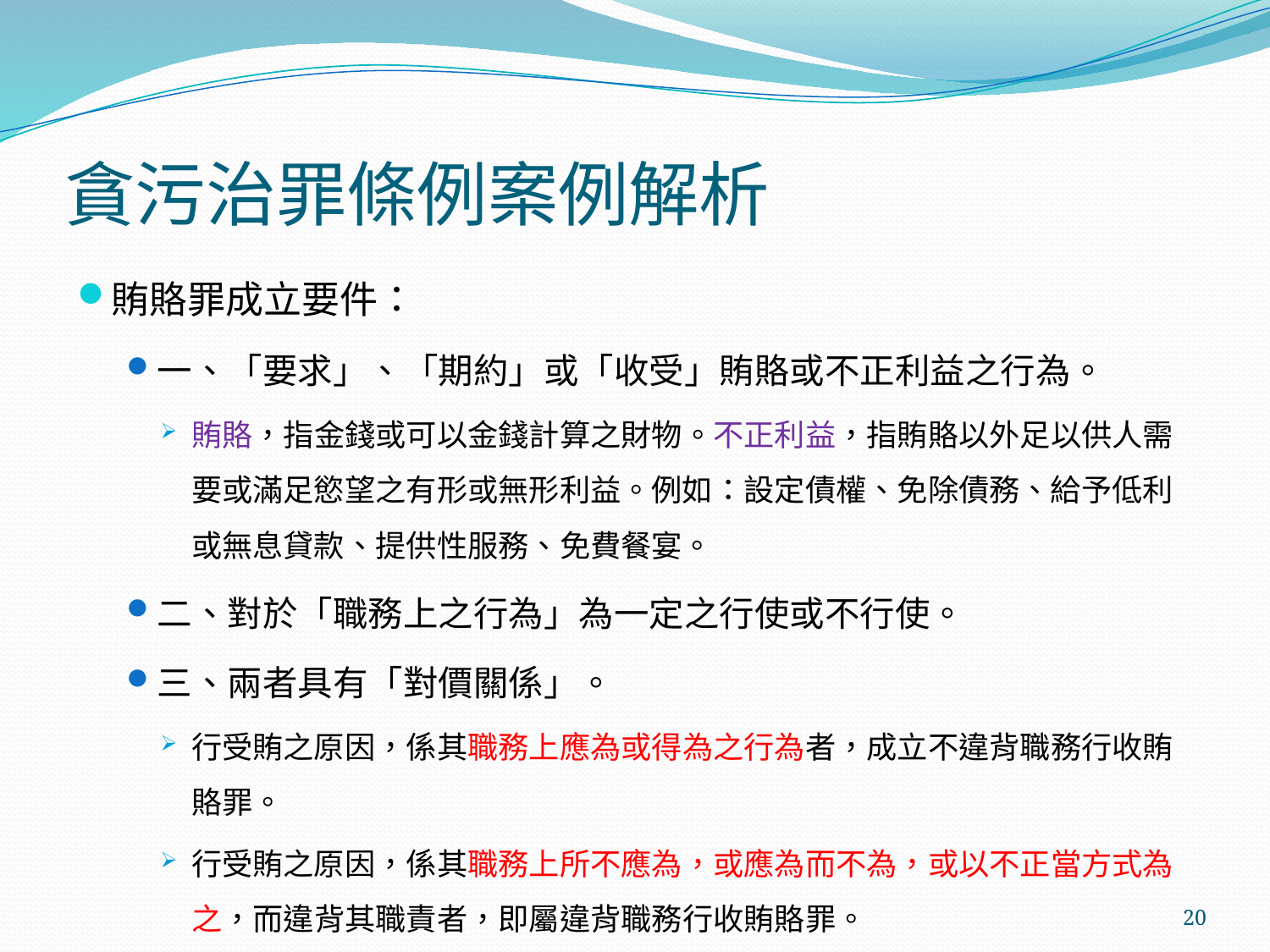

# 貪污治罪條例案例解析
賄賂罪成立要件：
一、「要求」、「期約」或「收受」賄賂或不正利益之行為。
賄賂，指金錢或可以金錢計算之財物。不正利益，指賄賂以外足以供人需要或滿足慾望之有形或無形利益。例如：設定債權、免除債務、給予低利或無息貸款、提供性服務、免費餐宴。
二、對於「職務上之行為」為一定之行使或不行使。
三、兩者具有「對價關係」。
行受賄之原因，係其職務上應為或得為之行為者，成立不違背職務行收賄賂罪。
行受賄之原因，係其職務上所不應為，或應為而不為，或以不正當方式為之，而違背其職責者，即屬違背職務行收賄賂罪。

20